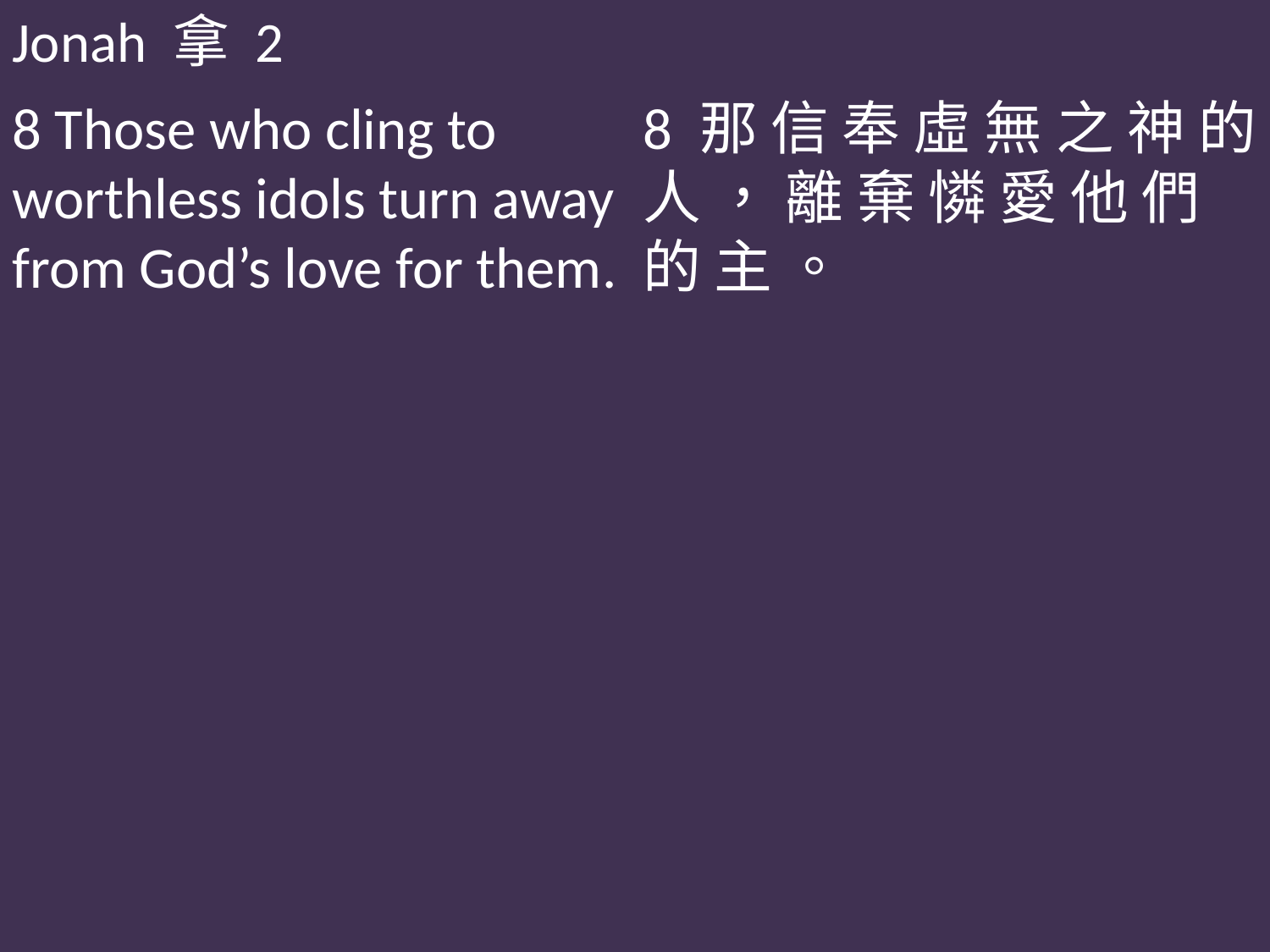

Jonah 拿 2
8 Those who cling to worthless idols turn away from God’s love for them.
8 那 信 奉 虛 無 之 神 的 人 ， 離 棄 憐 愛 他 們 的 主 。